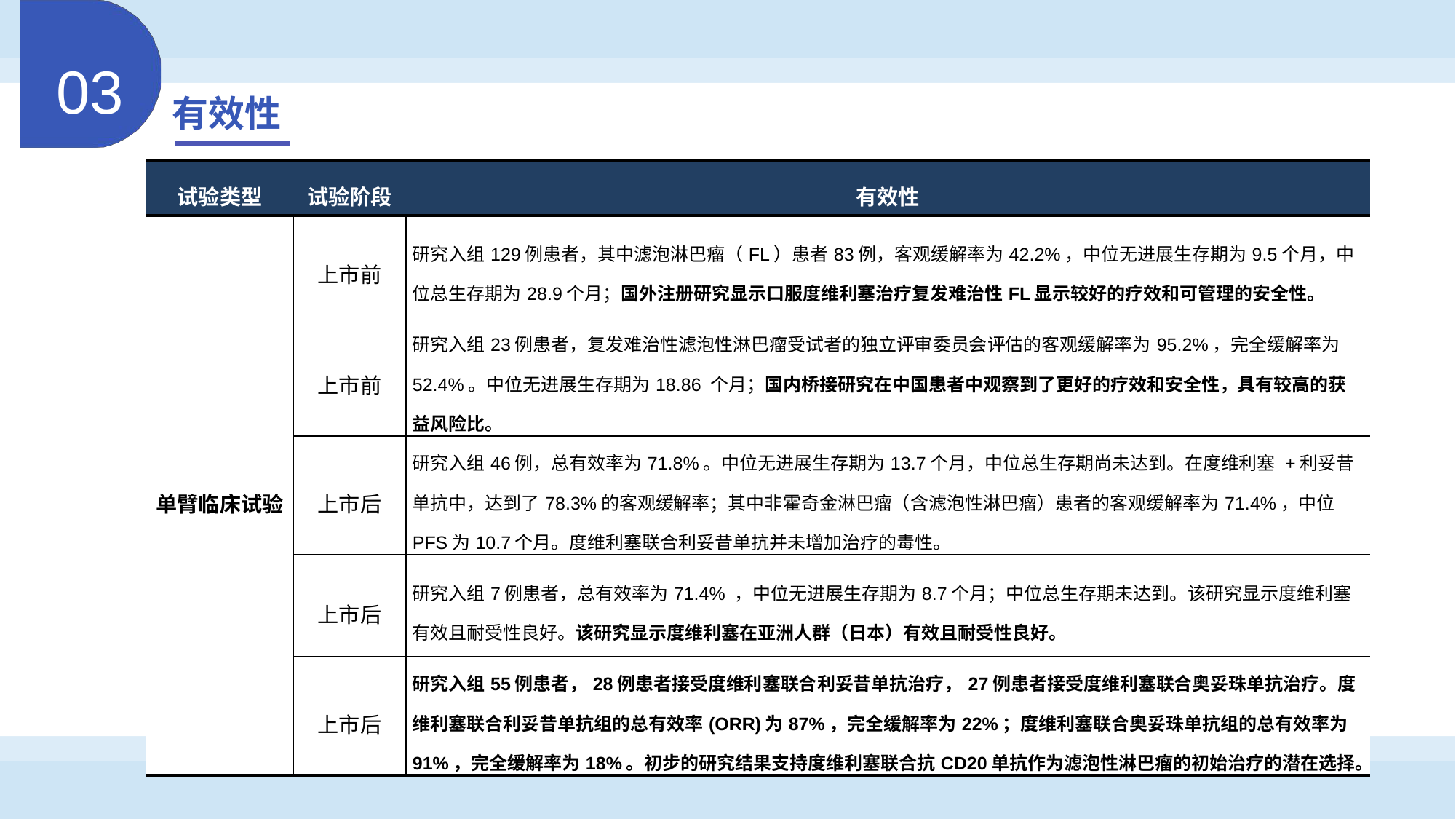

03
有效性
Validity
| 试验类型 | 试验阶段 | 有效性 |
| --- | --- | --- |
| 单臂临床试验 | 上市前 | 研究入组129例患者，其中滤泡淋巴瘤（FL）患者83例，客观缓解率为42.2%，中位无进展生存期为9.5个月，中位总生存期为28.9个月；国外注册研究显示口服度维利塞治疗复发难治性FL显示较好的疗效和可管理的安全性。 |
| 单臂临床试验 | 上市前 | 研究入组23例患者，复发难治性滤泡性淋巴瘤受试者的独立评审委员会评估的客观缓解率为95.2%，完全缓解率为52.4%。中位无进展生存期为18.86 个月；国内桥接研究在中国患者中观察到了更好的疗效和安全性，具有较高的获益风险比。 |
| 单臂临床试验 | 上市后 | 研究入组46例，总有效率为71.8%。中位无进展生存期为13.7个月，中位总生存期尚未达到。在度维利塞 +利妥昔单抗中，达到了78.3%的客观缓解率；其中非霍奇金淋巴瘤（含滤泡性淋巴瘤）患者的客观缓解率为71.4%，中位PFS为10.7个月。度维利塞联合利妥昔单抗并未增加治疗的毒性。 |
| 单臂临床试验 | 上市后 | 研究入组7例患者，总有效率为71.4% ，中位无进展生存期为8.7个月；中位总生存期未达到。该研究显示度维利塞有效且耐受性良好。该研究显示度维利塞在亚洲人群（日本）有效且耐受性良好。 |
| 单臂临床试验 | 上市后 | 研究入组55例患者，28例患者接受度维利塞联合利妥昔单抗治疗，27例患者接受度维利塞联合奥妥珠单抗治疗。度维利塞联合利妥昔单抗组的总有效率(ORR)为87%，完全缓解率为22%；度维利塞联合奥妥珠单抗组的总有效率为91%，完全缓解率为18%。初步的研究结果支持度维利塞联合抗CD20单抗作为滤泡性淋巴瘤的初始治疗的潜在选择。 |